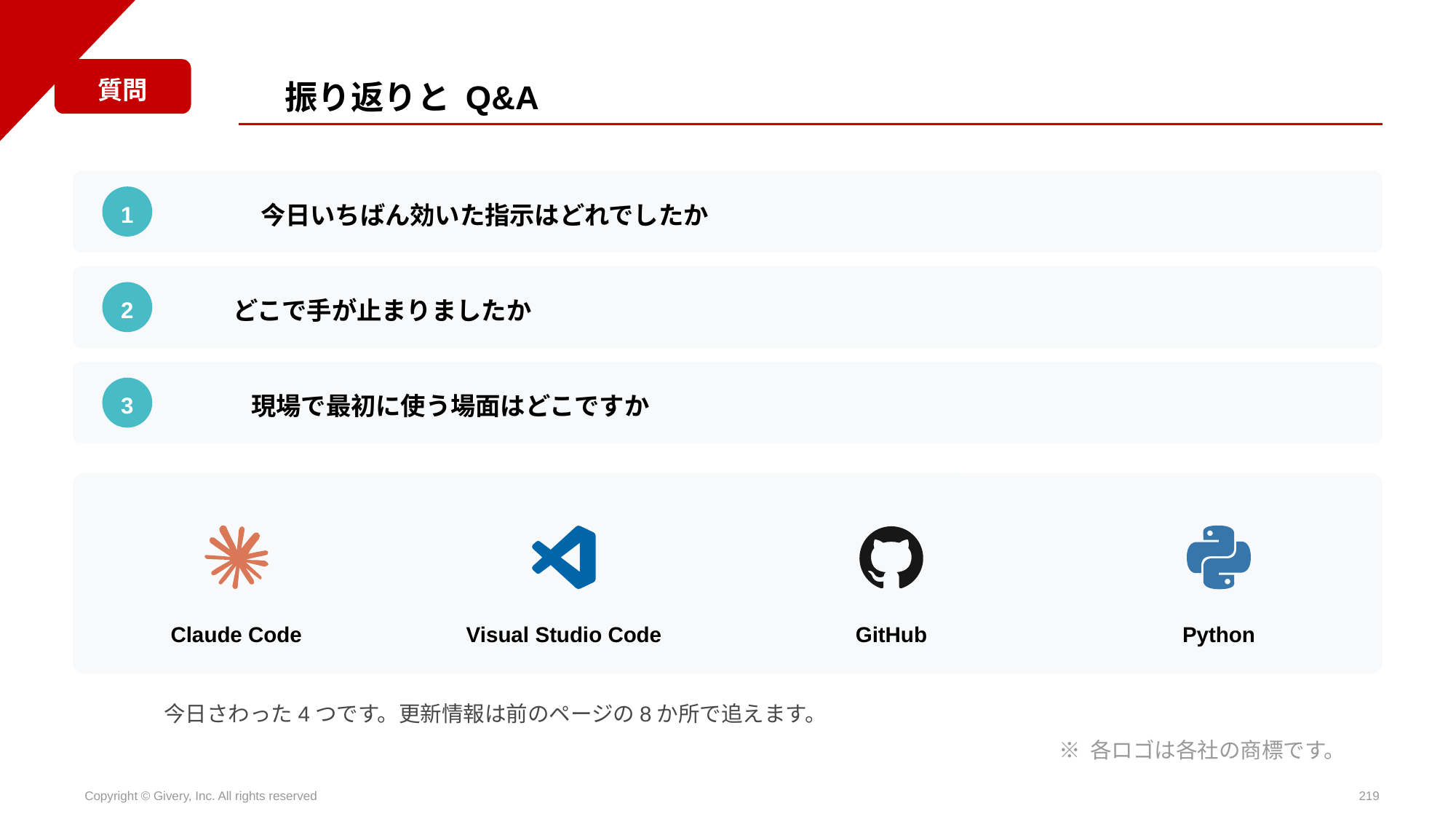

質問
振り返りと Q&A

今日いちばん効いた指示はどれでしたか
1

どこで手が止まりましたか
2

現場で最初に使う場面はどこですか
3

Claude Code
Visual Studio Code
GitHub
Python
今日さわった4つです。更新情報は前のページの8か所で追えます。
※ 各ロゴは各社の商標です。
Copyright © Givery, Inc. All rights reserved
219